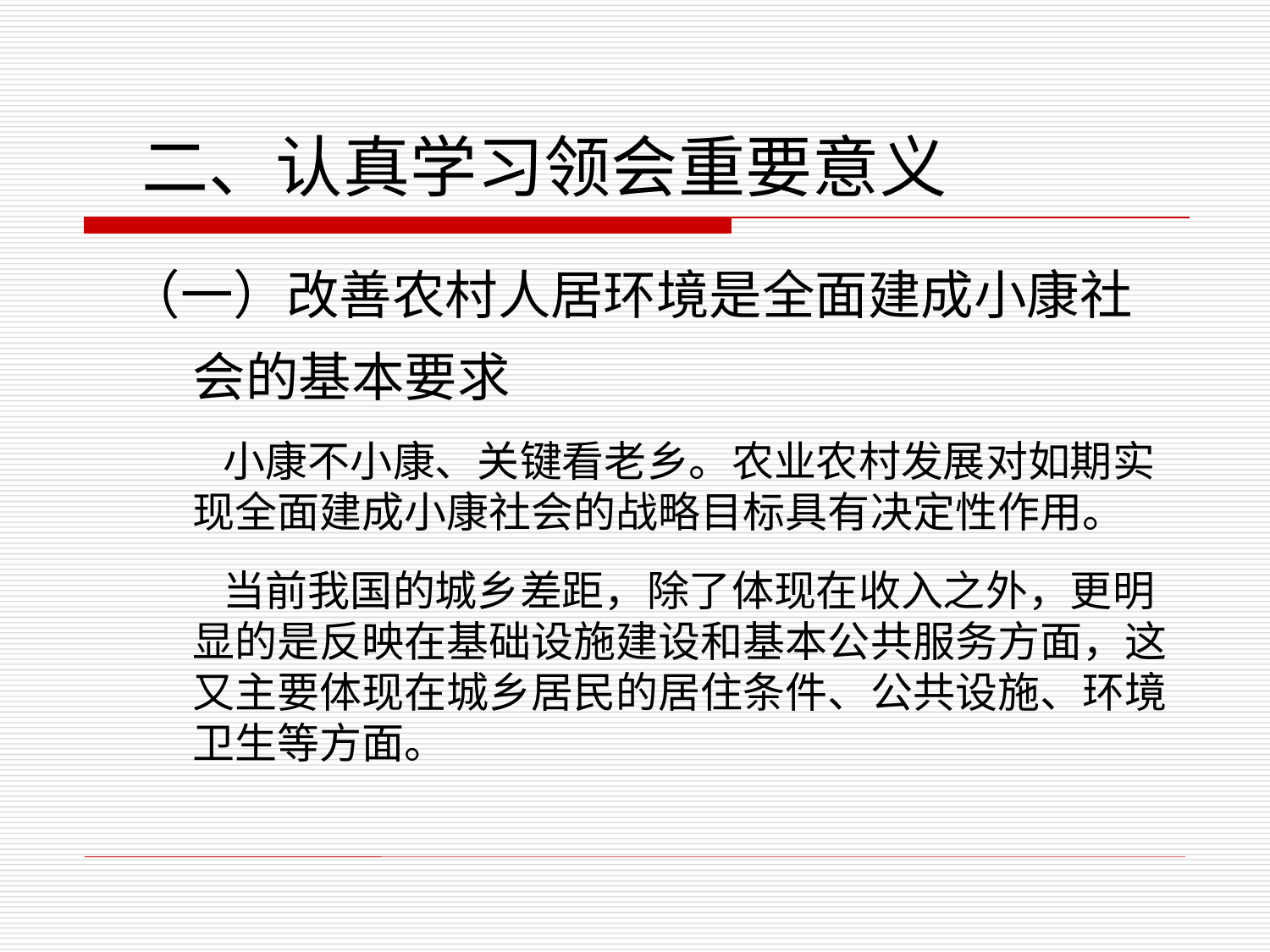

二、认真学习领会重要意义
（一）改善农村人居环境是全面建成小康社会的基本要求
         小康不小康、关键看老乡。农业农村发展对如期实现全面建成小康社会的战略目标具有决定性作用。
         当前我国的城乡差距，除了体现在收入之外，更明显的是反映在基础设施建设和基本公共服务方面，这又主要体现在城乡居民的居住条件、公共设施、环境卫生等方面。